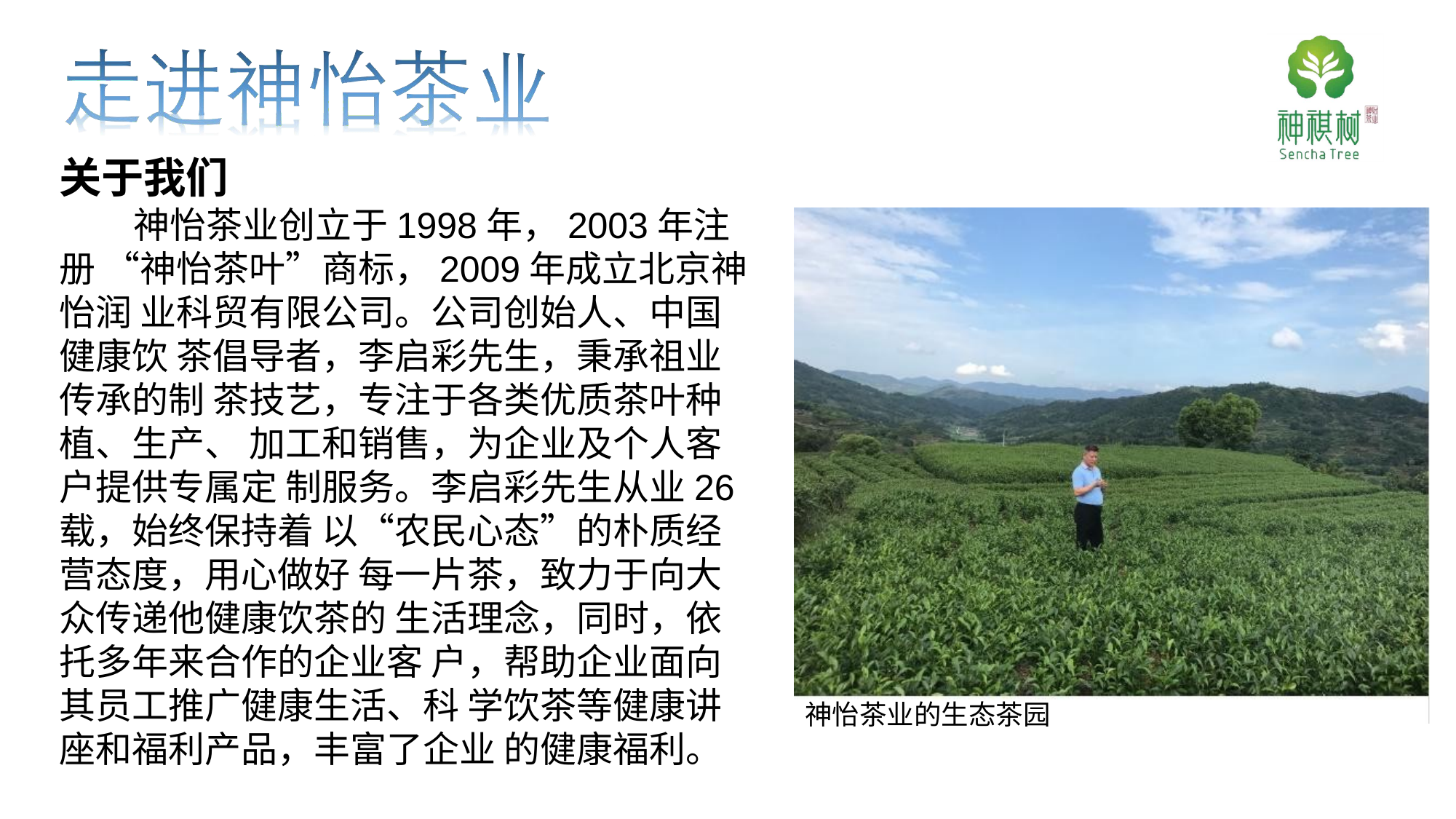

# 关于我们
神怡茶业创立于1998年，2003年注册 “神怡茶叶”商标，2009年成立北京神怡润 业科贸有限公司。公司创始人、中国健康饮 茶倡导者，李启彩先生，秉承祖业传承的制 茶技艺，专注于各类优质茶叶种植、生产、 加工和销售，为企业及个人客户提供专属定 制服务。李启彩先生从业26载，始终保持着 以“农民心态”的朴质经营态度，用心做好 每一片茶，致力于向大众传递他健康饮茶的 生活理念，同时，依托多年来合作的企业客 户，帮助企业面向其员工推广健康生活、科 学饮茶等健康讲座和福利产品，丰富了企业 的健康福利。

神怡茶业的生态茶园